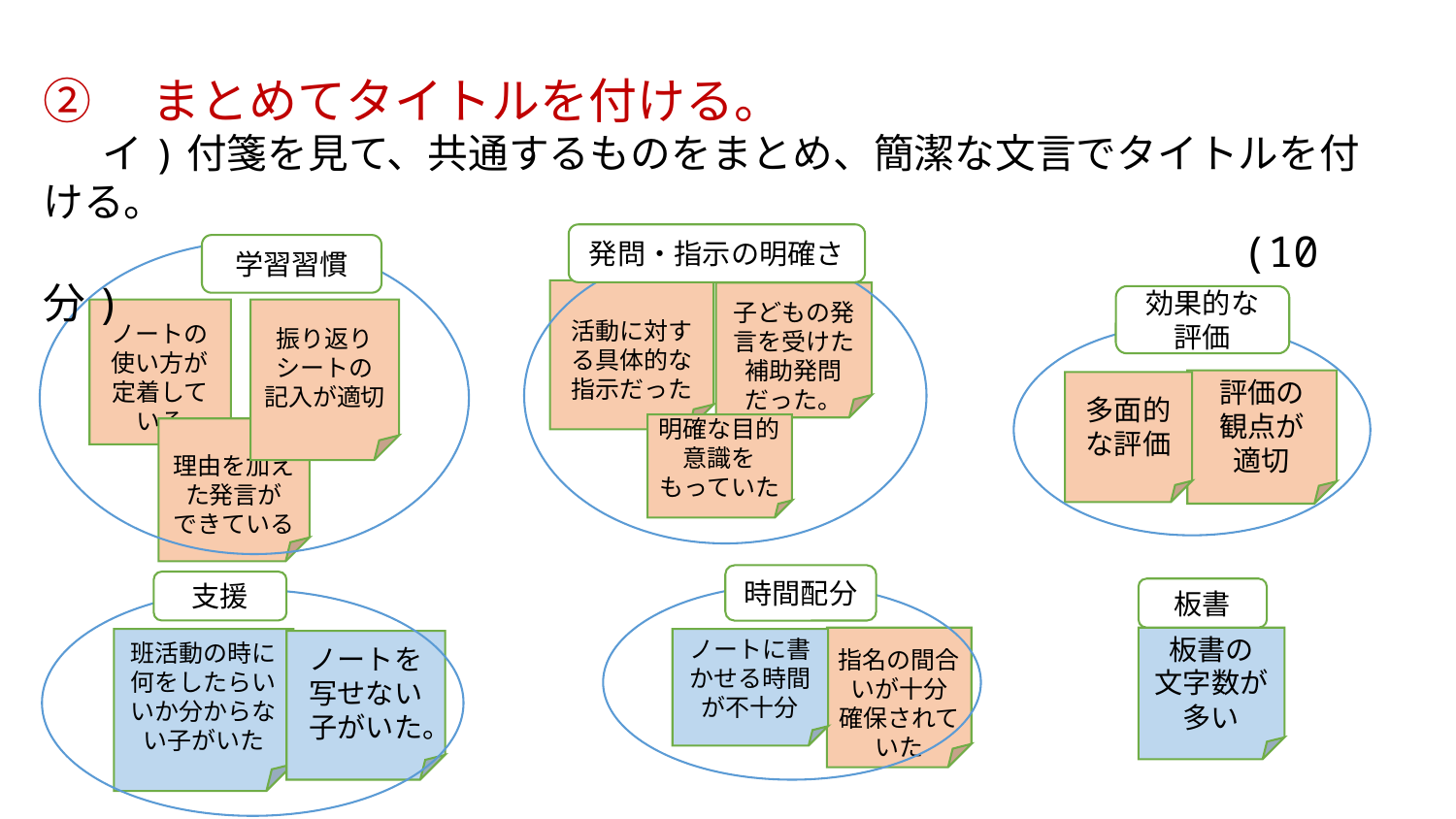

②　まとめてタイトルを付ける。
 　イ)付箋を見て、共通するものをまとめ、簡潔な文言でタイトルを付ける。
　　　　　　　　　　　　　　　　　　　　　　　　　　　　(10分)
発問・指示の明確さ
学習習慣

活動に対する具体的な指示だった

子どもの発言を受けた補助発問だった。
効果的な
評価

ノートの
使い方が定着している
振り返りシートの
記入が適切

評価の
観点が
適切
多面的な評価
明確な目的意識を
もっていた

理由を加えた発言が
できている
時間配分
支援
板書

指名の間合いが十分
確保されていた
板書の
文字数が
多い
班活動の時に何をしたらいいか分からない子がいた
ノートに書かせる時間が不十分
ノートを写せない子がいた。